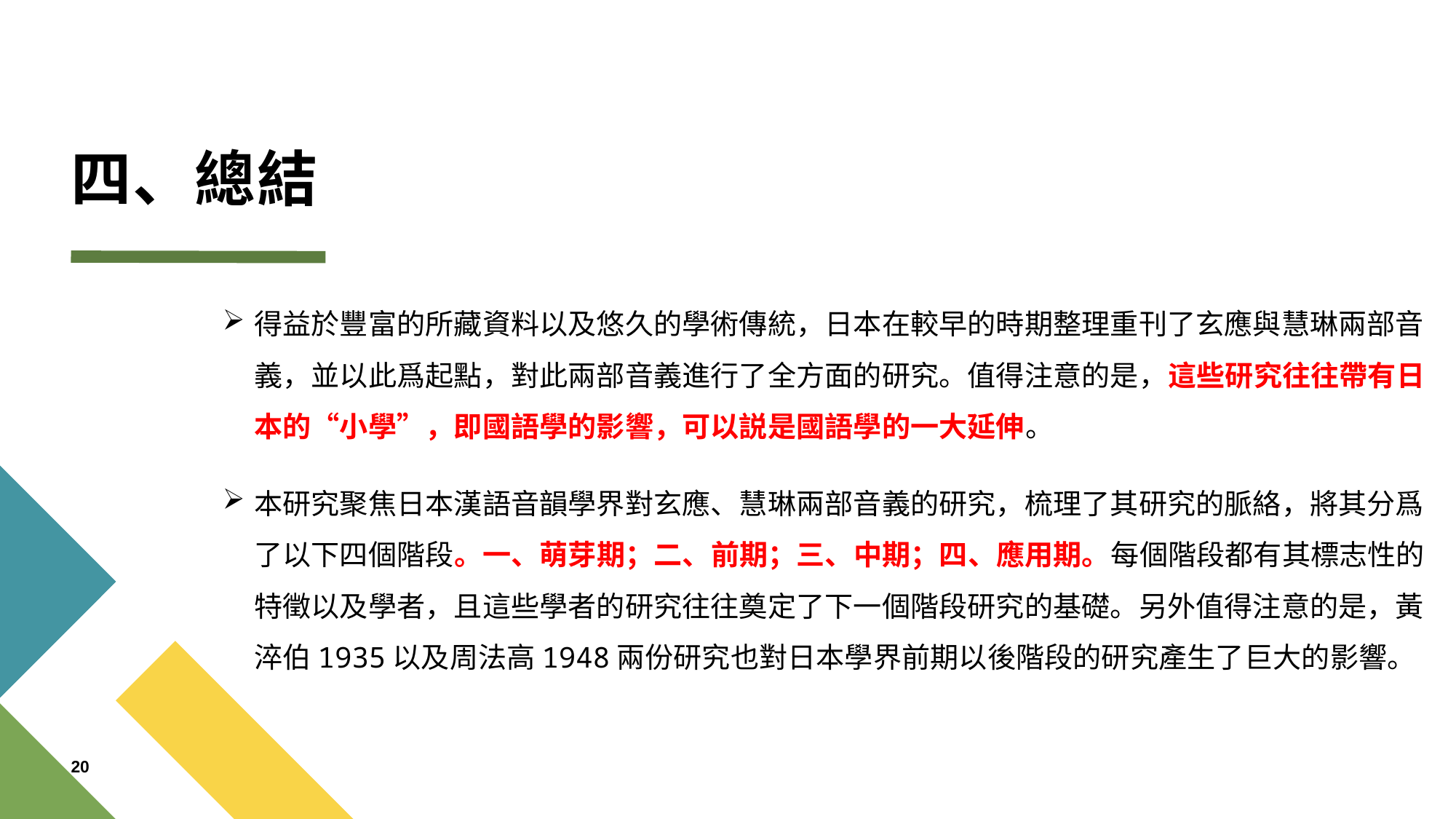

# 四、總結
得益於豐富的所藏資料以及悠久的學術傳統，日本在較早的時期整理重刊了玄應與慧琳兩部音義，並以此爲起點，對此兩部音義進行了全方面的研究。值得注意的是，這些研究往往帶有日本的“小學”，即國語學的影響，可以説是國語學的一大延伸。
本研究聚焦日本漢語音韻學界對玄應、慧琳兩部音義的研究，梳理了其研究的脈絡，將其分爲了以下四個階段。一、萌芽期；二、前期；三、中期；四、應用期。每個階段都有其標志性的特徵以及學者，且這些學者的研究往往奠定了下一個階段研究的基礎。另外值得注意的是，黃淬伯1935以及周法高1948兩份研究也對日本學界前期以後階段的研究產生了巨大的影響。

20